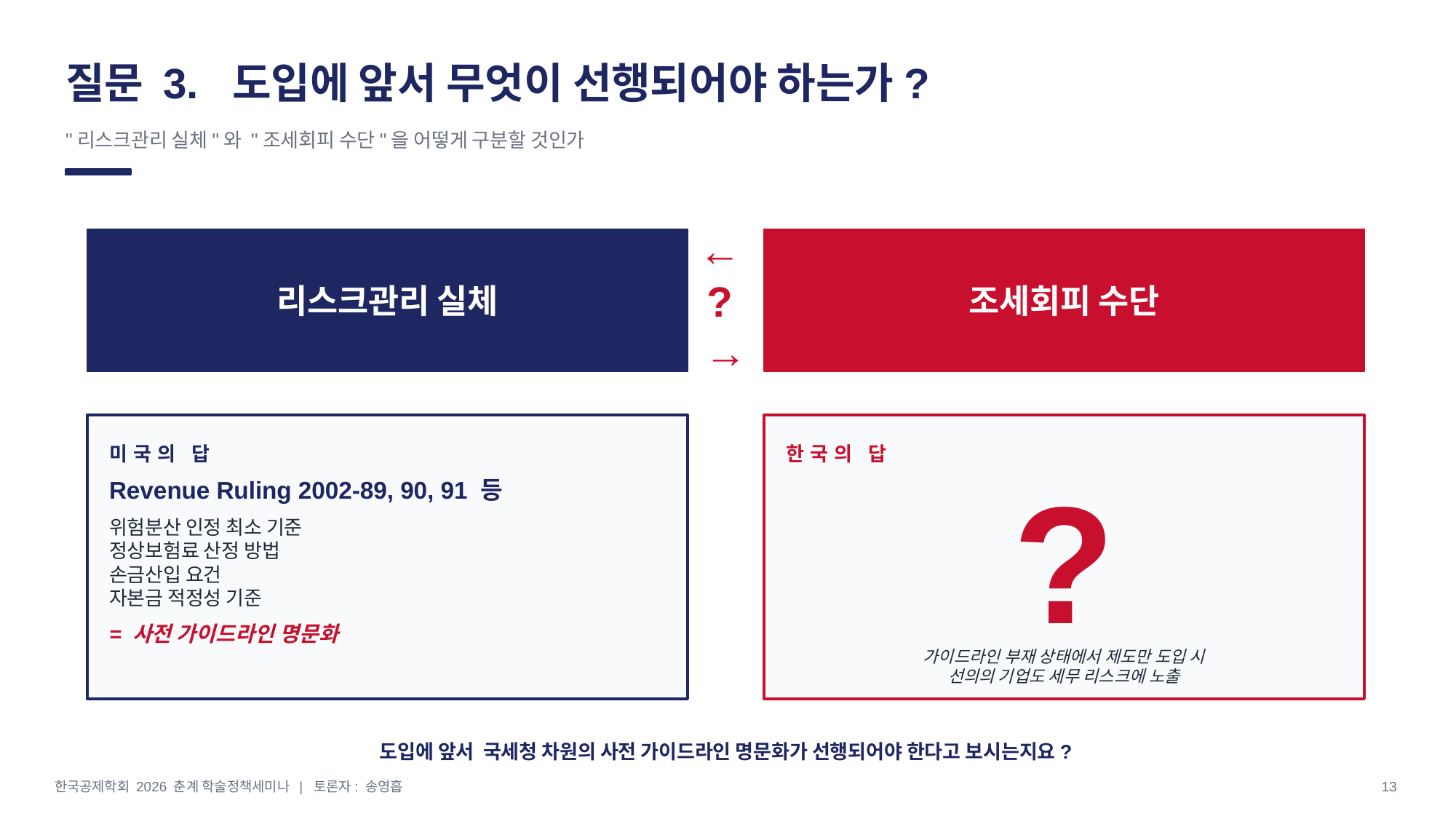

질문 3.  도입에 앞서 무엇이 선행되어야 하는가?
"리스크관리 실체"와 "조세회피 수단"을 어떻게 구분할 것인가

리스크관리 실체
←  ?  →

조세회피 수단

미국의 답
한국의 답
Revenue Ruling 2002-89, 90, 91 등

위험분산 인정 최소 기준
정상보험료 산정 방법
손금산입 요건
자본금 적정성 기준

= 사전 가이드라인 명문화
?
가이드라인 부재 상태에서 제도만 도입 시
선의의 기업도 세무 리스크에 노출
도입에 앞서  국세청 차원의 사전 가이드라인 명문화가 선행되어야 한다고 보시는지요?
한국공제학회 2026 춘계 학술정책세미나  |  토론자: 송영흡
13